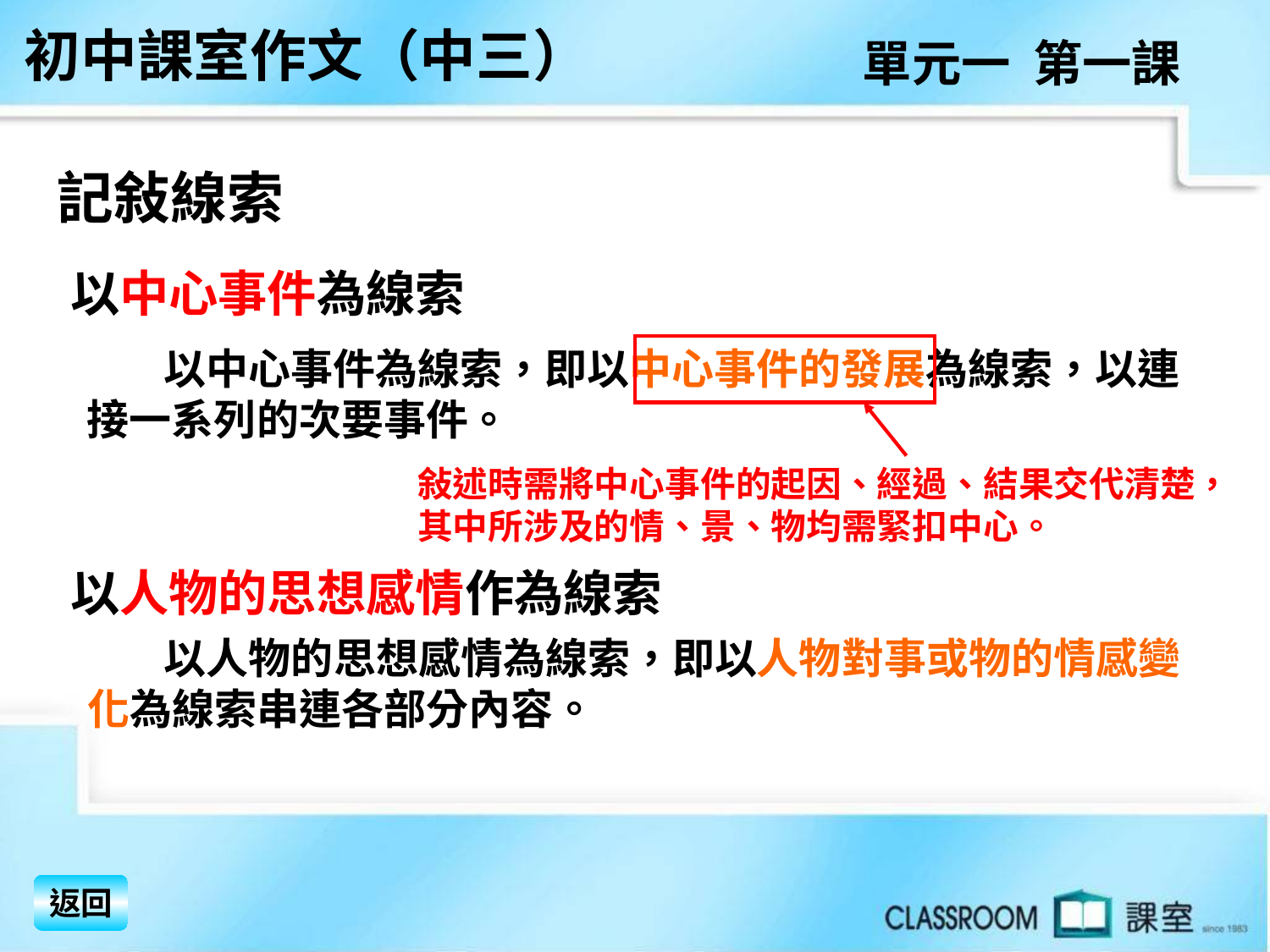

初中課室作文（中三）
單元一  第一課
記敍線索
 以中心事件為線索
       以中心事件為線索，即以中心事件的發展為線索，以連接一系列的次要事件。

敍述時需將中心事件的起因、經過、結果交代清楚，其中所涉及的情、景、物均需緊扣中心。

 以人物的思想感情作為線索
       以人物的思想感情為線索，即以人物對事或物的情感變化為線索串連各部分內容。
返回